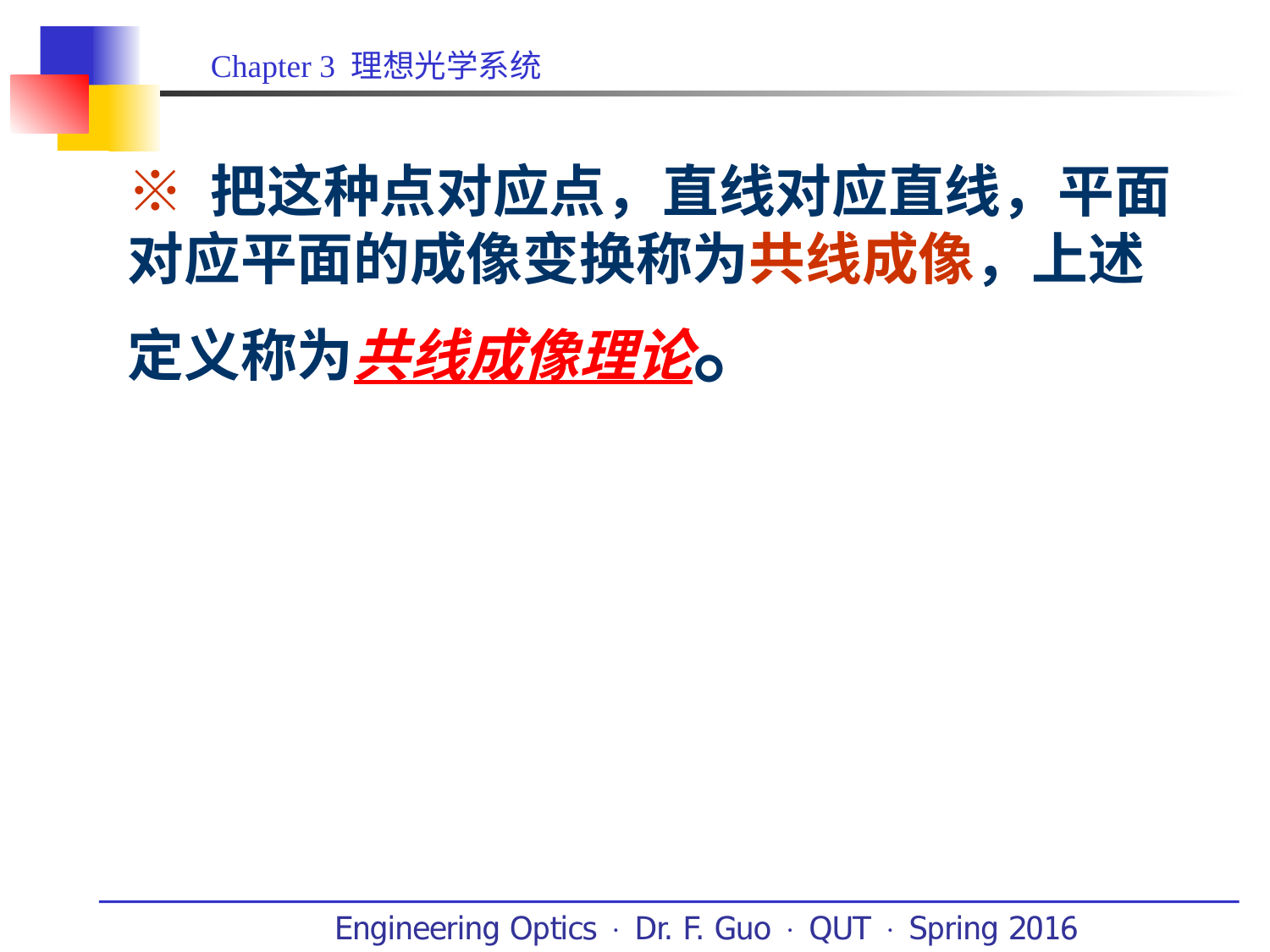

# ※ 把这种点对应点，直线对应直线，平面对应平面的成像变换称为共线成像，上述定义称为共线成像理论。